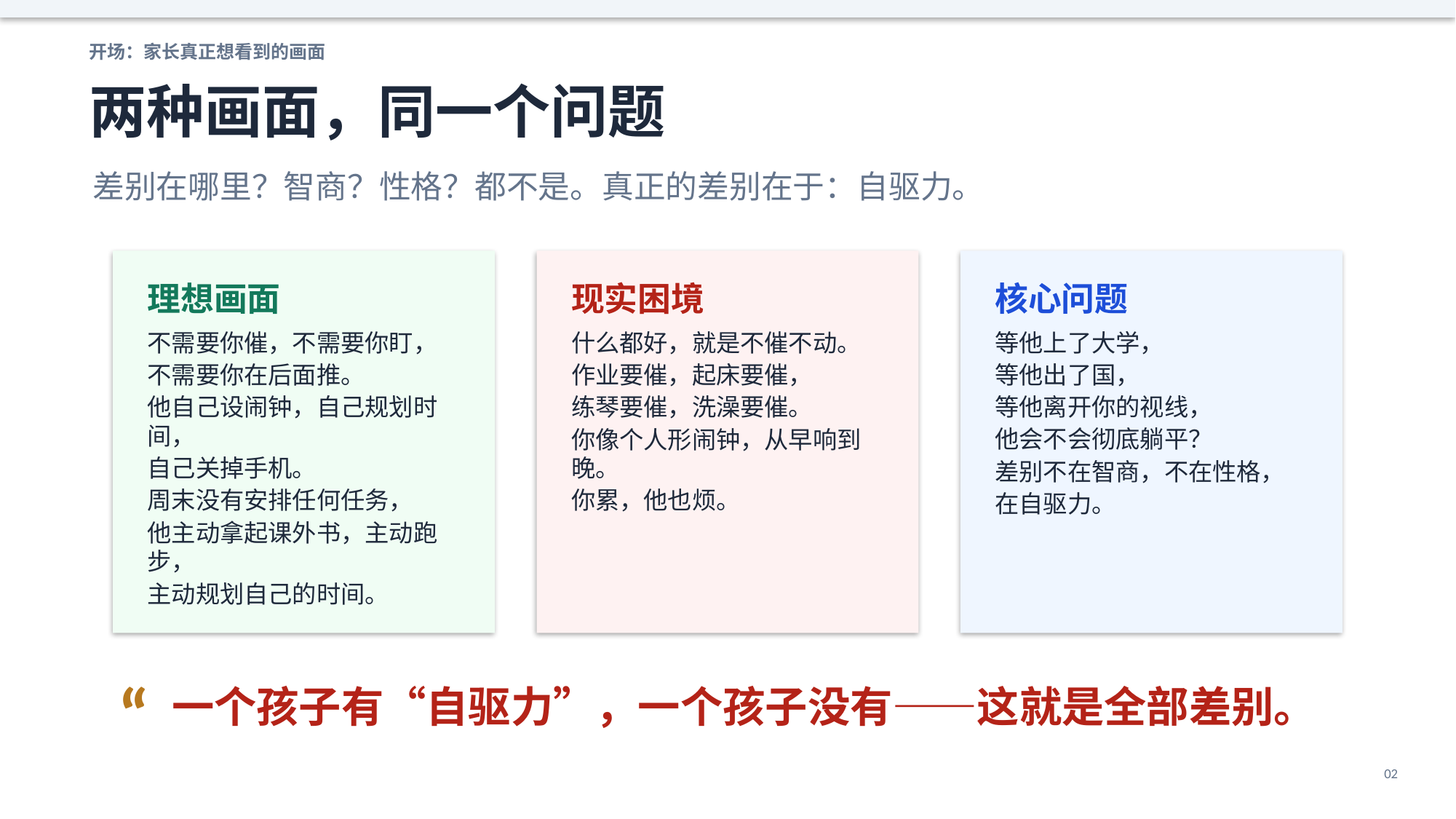

开场：家长真正想看到的画面
两种画面，同一个问题
差别在哪里？智商？性格？都不是。真正的差别在于：自驱力。

理想画面
现实困境
核心问题
不需要你催，不需要你盯，
不需要你在后面推。
他自己设闹钟，自己规划时间，
自己关掉手机。
周末没有安排任何任务，
他主动拿起课外书，主动跑步，
主动规划自己的时间。
什么都好，就是不催不动。
作业要催，起床要催，
练琴要催，洗澡要催。
你像个人形闹钟，从早响到晚。
你累，他也烦。
等他上了大学，
等他出了国，
等他离开你的视线，
他会不会彻底躺平？
差别不在智商，不在性格，
在自驱力。
“
一个孩子有“自驱力”，一个孩子没有——这就是全部差别。
02